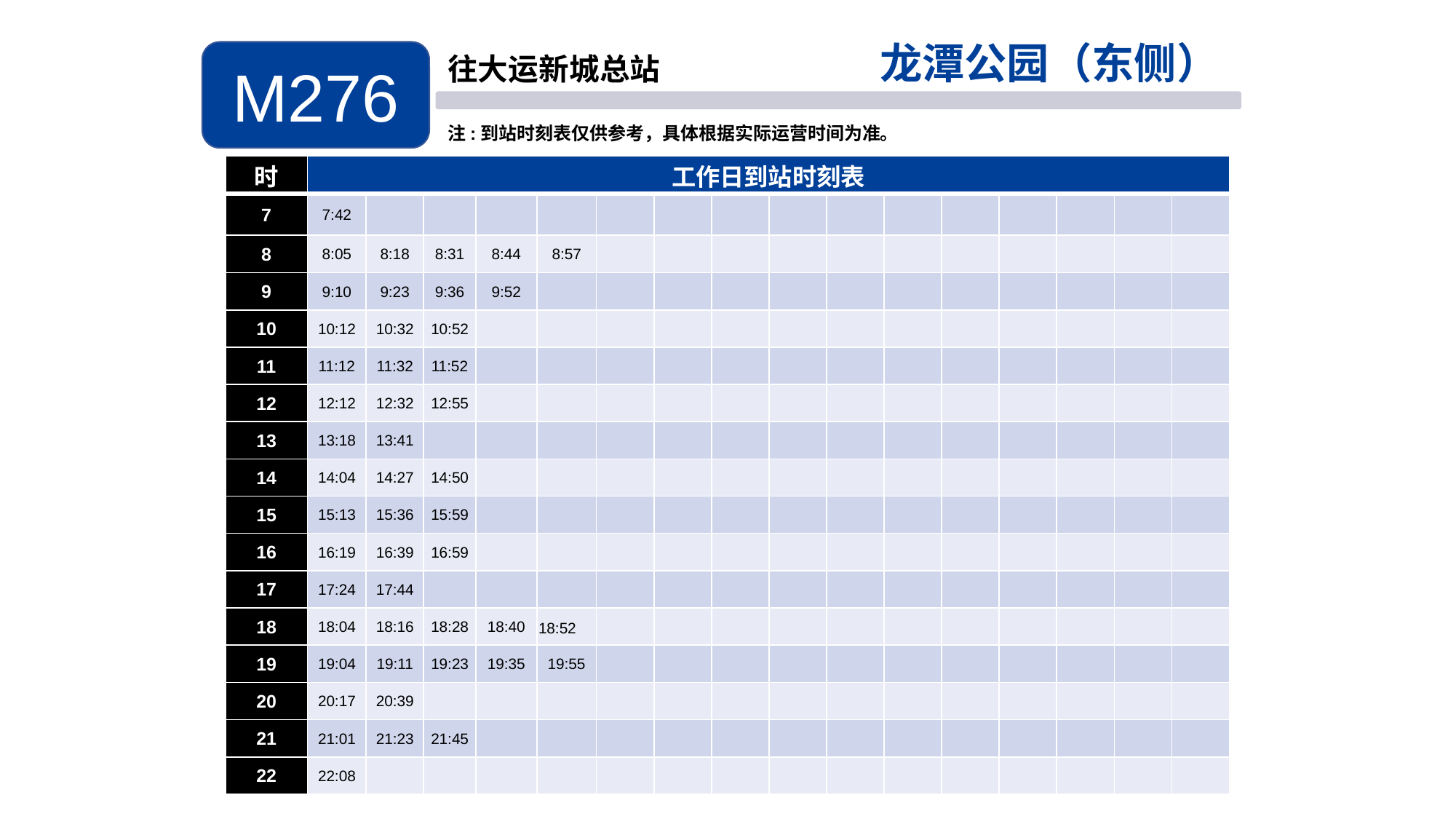

龙潭公园（东侧）
M276
往大运新城总站

注:到站时刻表仅供参考，具体根据实际运营时间为准。
| 时 | 工作日到站时刻表 |  |  |  |  |  |  |  |  |  |  |  |  |  |  |  |
| --- | --- | --- | --- | --- | --- | --- | --- | --- | --- | --- | --- | --- | --- | --- | --- | --- |
| 7 | 7:42 |  |  |  |  |  |  |  |  |  |  |  |  |  |  |  |
| 8 | 8:05 | 8:18 | 8:31 | 8:44 | 8:57 |  |  |  |  |  |  |  |  |  |  |  |
| 9 | 9:10 | 9:23 | 9:36 | 9:52 |  |  |  |  |  |  |  |  |  |  |  |  |
| 10 | 10:12 | 10:32 | 10:52 |  |  |  |  |  |  |  |  |  |  |  |  |  |
| 11 | 11:12 | 11:32 | 11:52 |  |  |  |  |  |  |  |  |  |  |  |  |  |
| 12 | 12:12 | 12:32 | 12:55 |  |  |  |  |  |  |  |  |  |  |  |  |  |
| 13 | 13:18 | 13:41 |  |  |  |  |  |  |  |  |  |  |  |  |  |  |
| 14 | 14:04 | 14:27 | 14:50 |  |  |  |  |  |  |  |  |  |  |  |  |  |
| 15 | 15:13 | 15:36 | 15:59 |  |  |  |  |  |  |  |  |  |  |  |  |  |
| 16 | 16:19 | 16:39 | 16:59 |  |  |  |  |  |  |  |  |  |  |  |  |  |
| 17 | 17:24 | 17:44 |  |  |  |  |  |  |  |  |  |  |  |  |  |  |
| 18 | 18:04 | 18:16 | 18:28 | 18:40 | 18:52 |  |  |  |  |  |  |  |  |  |  |  |
| 19 | 19:04 | 19:11 | 19:23 | 19:35 | 19:55 |  |  |  |  |  |  |  |  |  |  |  |
| 20 | 20:17 | 20:39 |  |  |  |  |  |  |  |  |  |  |  |  |  |  |
| 21 | 21:01 | 21:23 | 21:45 |  |  |  |  |  |  |  |  |  |  |  |  |  |
| 22 | 22:08 |  |  |  |  |  |  |  |  |  |  |  |  |  |  |  |